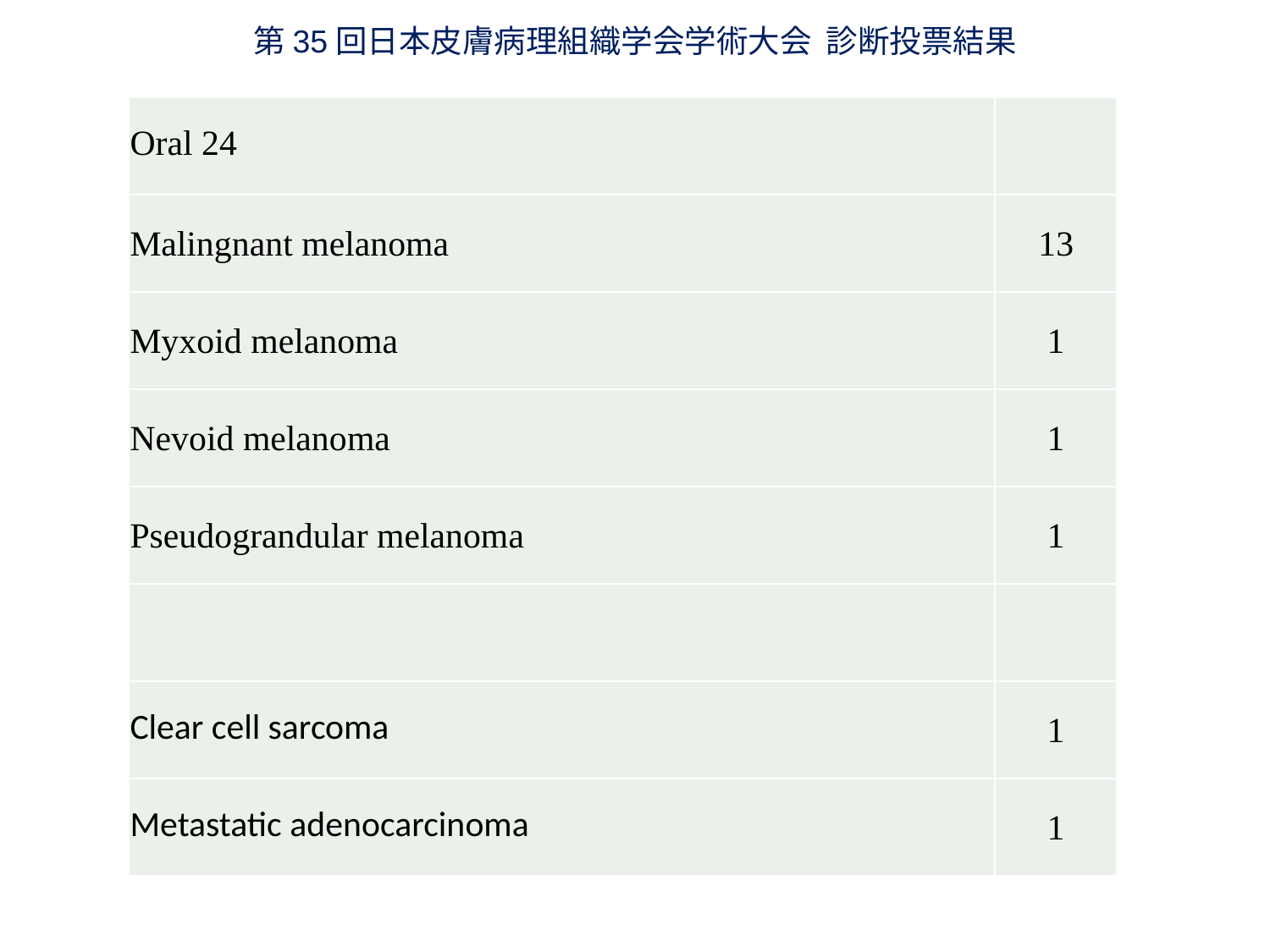

第35回日本皮膚病理組織学会学術大会  診断投票結果
| Oral 24 |  |
| --- | --- |
| Malingnant melanoma | 13 |
| Myxoid melanoma | 1 |
| Nevoid melanoma | 1 |
| Pseudograndular melanoma | 1 |
|  |  |
| Clear cell sarcoma | 1 |
| Metastatic adenocarcinoma | 1 |